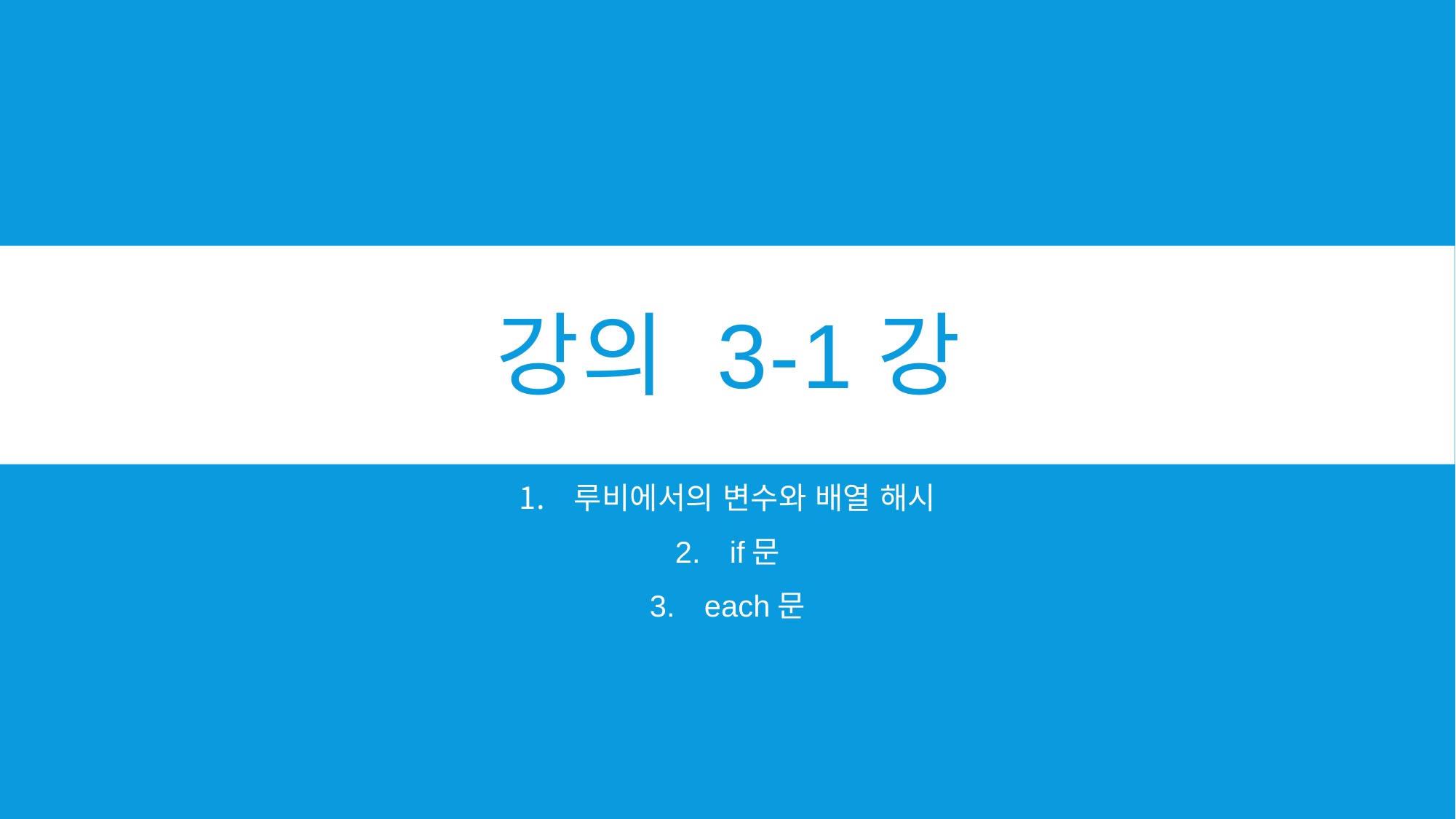

# 강의 3-1강
루비에서의 변수와 배열 해시
if문
each문